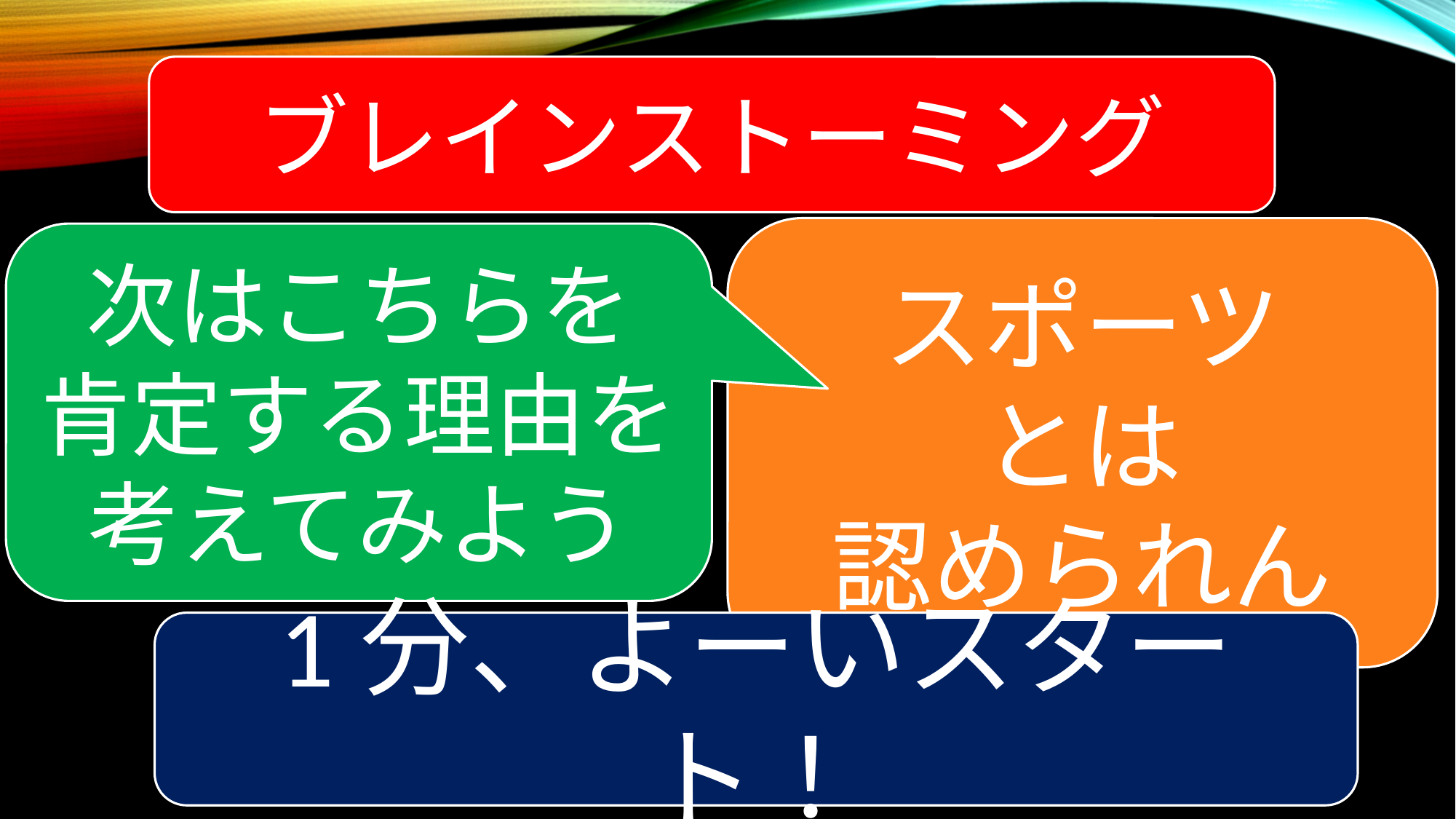

ブレインストーミング
スポーツ
とは
認められん
次はこちらを
肯定する理由を考えてみよう
1分、よーいスタート！